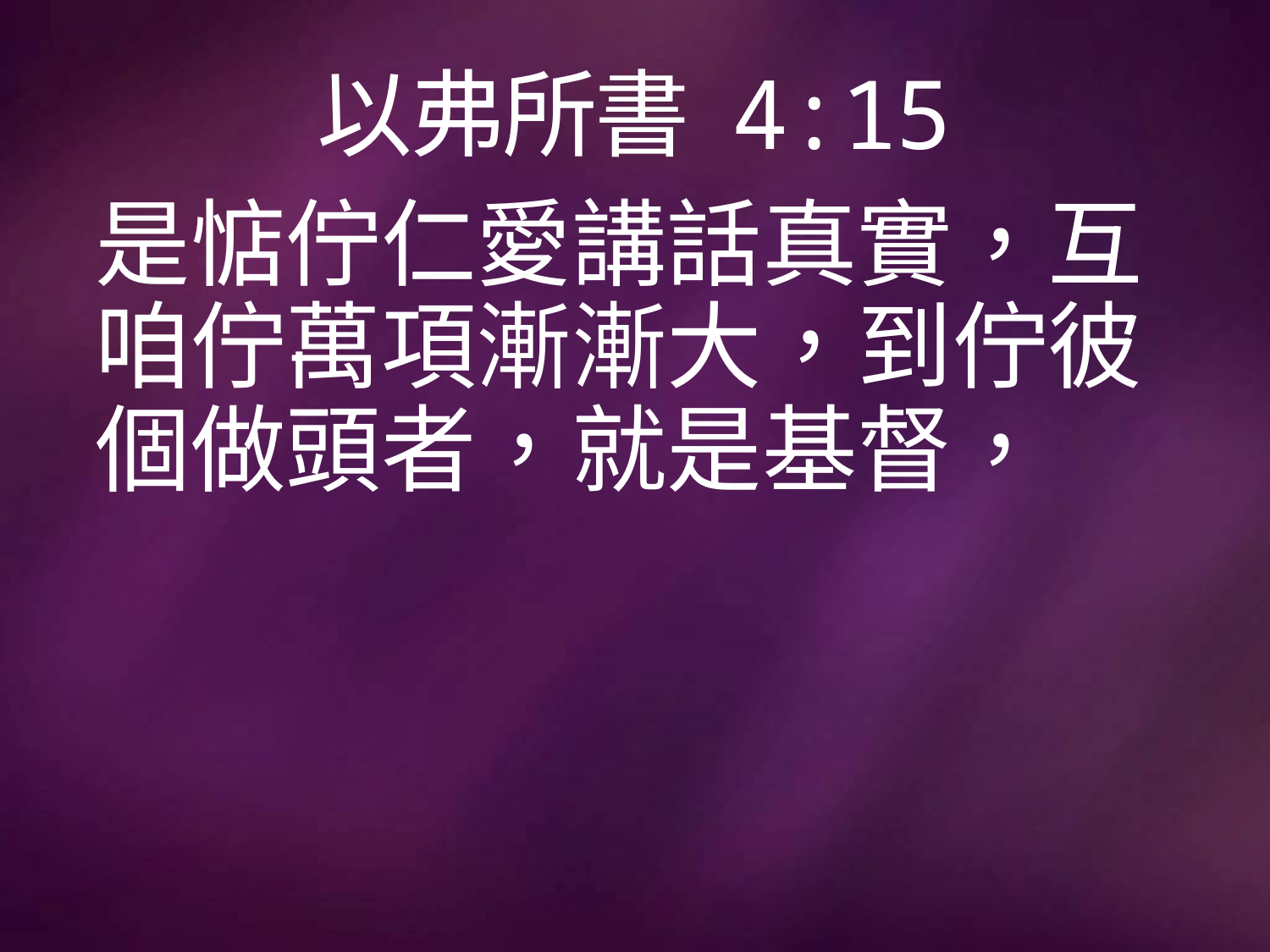

# 以弗所書 4:15
是惦佇仁愛講話真實，互咱佇萬項漸漸大，到佇彼個做頭者，就是基督，